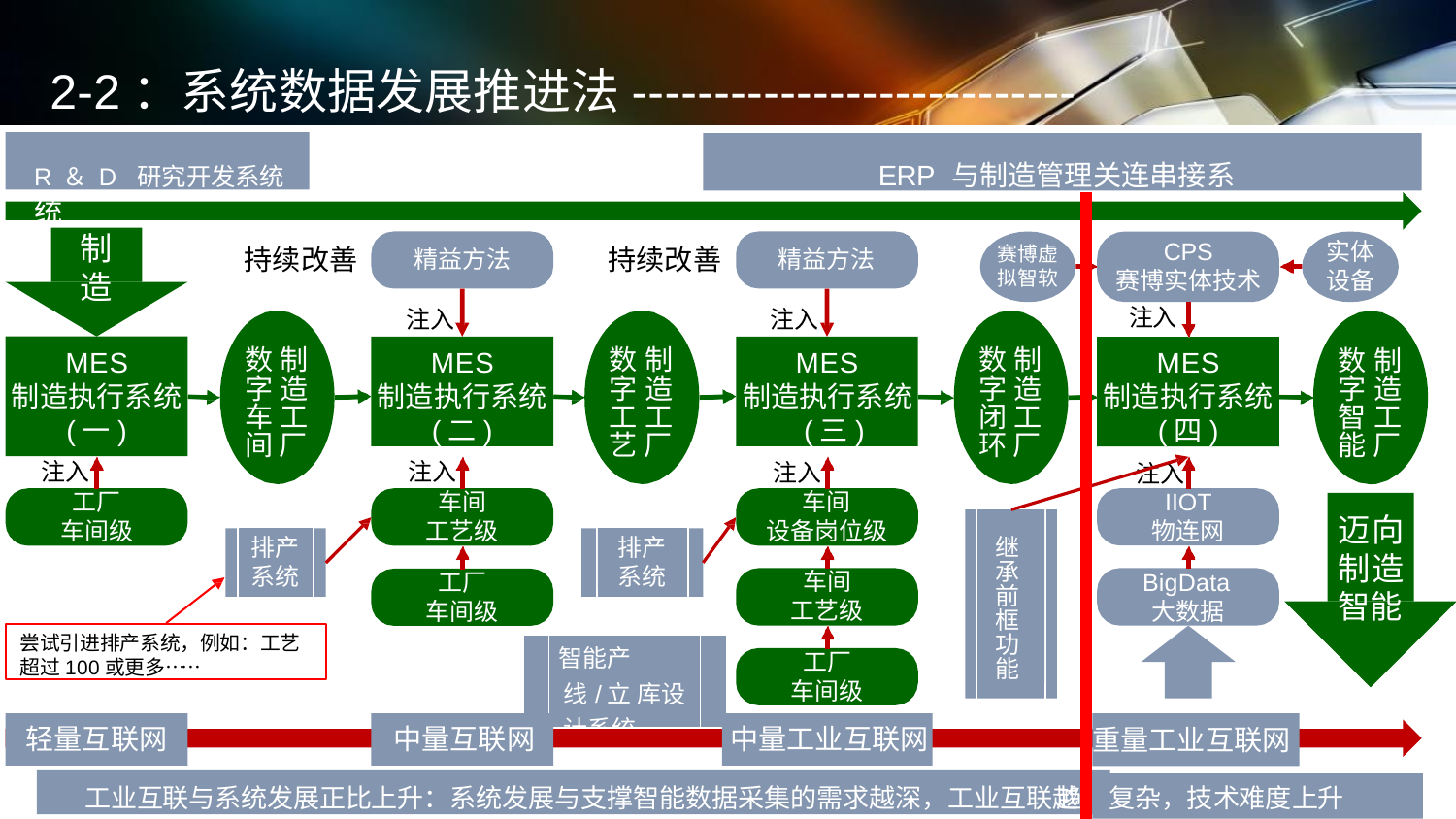

# 2-2：系统数据发展推进法---------------------------

R＆D 研究开发系统	PDM/PLM 产品管理系统	ERP 与制造管理关连串接系统

制
造

CPS
赛博实体技术
注入
实体 设备
赛博虚 拟智软
持续改善
持续改善
精益方法

注入
精益方法

注入

MES
制造执行系统
(二)
MES
制造执行系统  (三)
MES
制造执行系统
(四)
数 制 字 造 车 工 间 厂
数 制 字 造 闭 工 环 厂
数 制 字 造 工 工 艺 厂
数 制 字 造 智 工 能 厂
MES
制造执行系统
(一)

注入
工厂 车间级
注入
车间 工艺级
工厂 车间级
注入
车间
设备岗位级
车间 工艺级
工厂 车间级

注入
IIOT
物连网
BigData
大数据

迈向 制造 智能

继 承 前 框 功 能

排产
系统

排产
系统

尝试引进排产系统，例如：工艺 超过100或更多……

|  | 智能产线/立 库设计系统 |  |
| --- | --- | --- |

轻量互联网	中量互联网	中量工业互联网
工业互联与系统发展正比上升：系统发展与支撑智能数据采集的需求越深，工业互联越

重量工业互联网

复杂，技术难度上升
趋